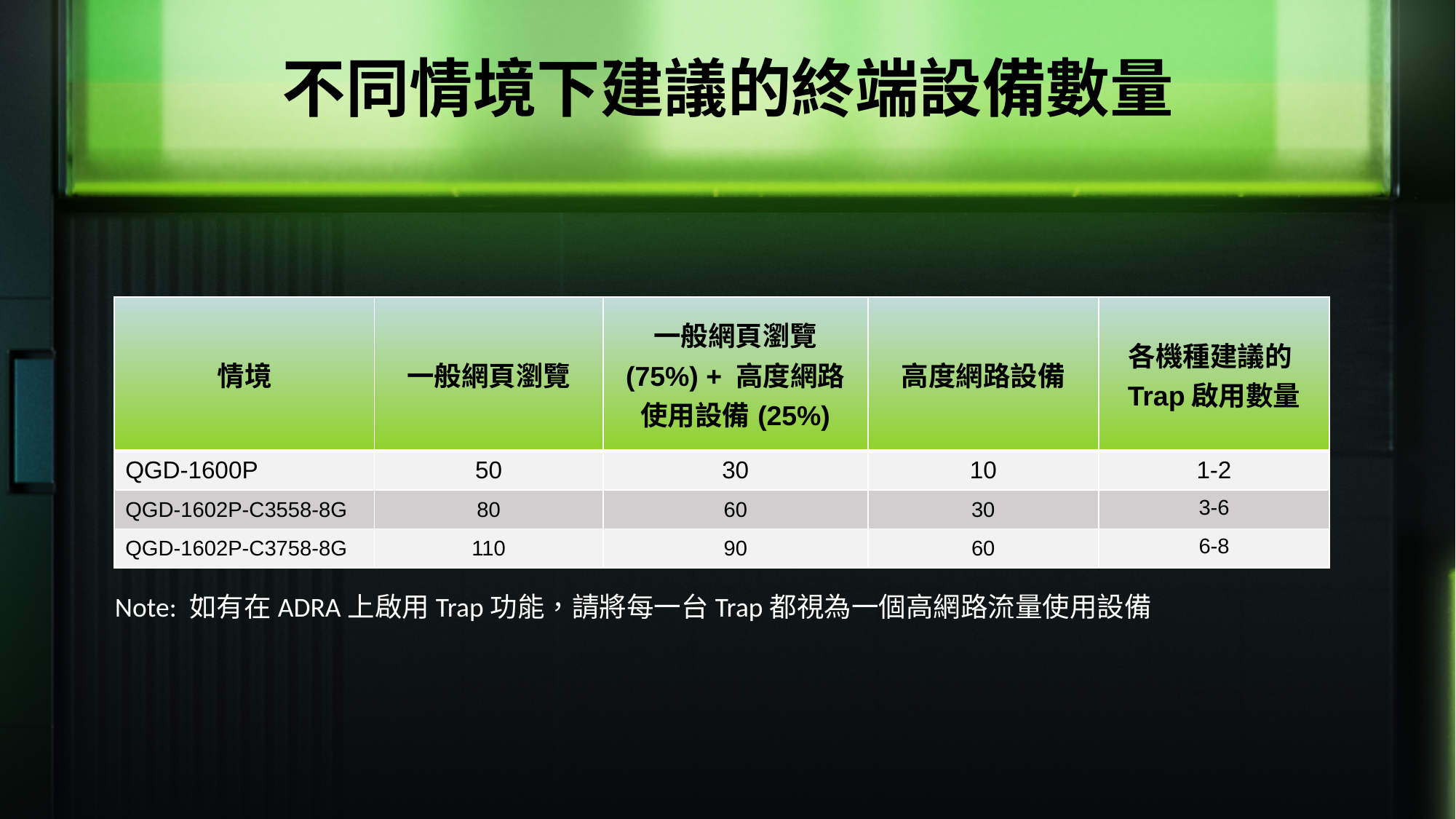

不同情境下建議的終端設備數量
| 情境 | 一般網頁瀏覽 | 一般網頁瀏覽 (75%) + 高度網路使用設備(25%) | 高度網路設備 | 各機種建議的Trap啟用數量 |
| --- | --- | --- | --- | --- |
| QGD-1600P | 50 | 30 | 10 | 1-2 |
| QGD-1602P-C3558-8G | 80 | 60 | 30 | 3-6 |
| QGD-1602P-C3758-8G | 110 | 90 | 60 | 6-8 |
Note: 如有在ADRA上啟用Trap功能，請將每一台Trap都視為一個高網路流量使用設備